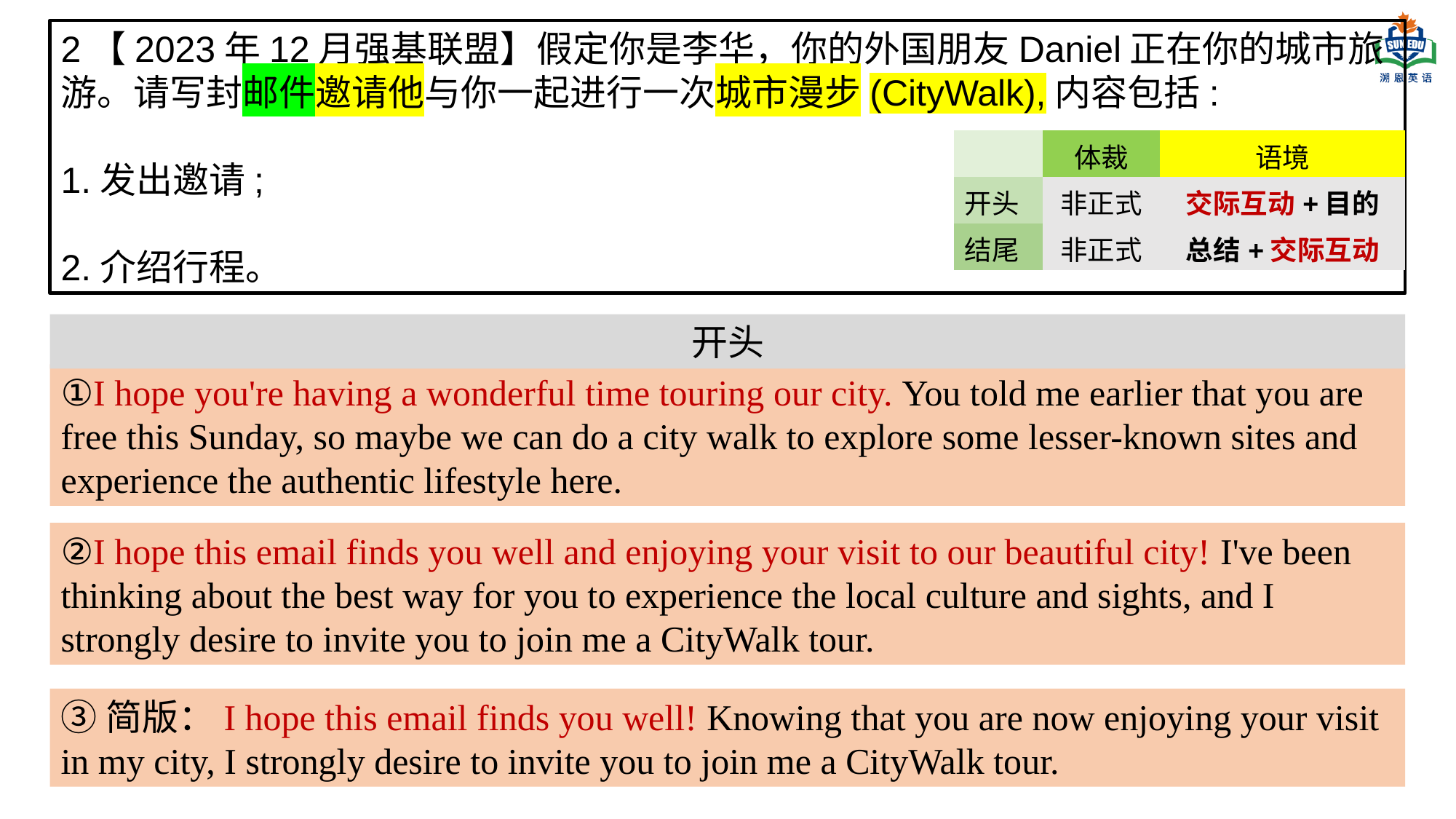

2【2023年12月强基联盟】假定你是李华，你的外国朋友Daniel正在你的城市旅游。请写封邮件邀请他与你一起进行一次城市漫步(CityWalk),内容包括:

1.发出邀请;

2.介绍行程。
|  | 体裁 | 语境 |
| --- | --- | --- |
| 开头 | 非正式 | 交际互动+目的 |
| 结尾 | 非正式 | 总结+交际互动 |
开头
①I hope you're having a wonderful time touring our city. You told me earlier that you are free this Sunday, so maybe we can do a city walk to explore some lesser-known sites and experience the authentic lifestyle here.
②I hope this email finds you well and enjoying your visit to our beautiful city! I've been thinking about the best way for you to experience the local culture and sights, and I strongly desire to invite you to join me a CityWalk tour.
③简版：I hope this email finds you well! Knowing that you are now enjoying your visit in my city, I strongly desire to invite you to join me a CityWalk tour.